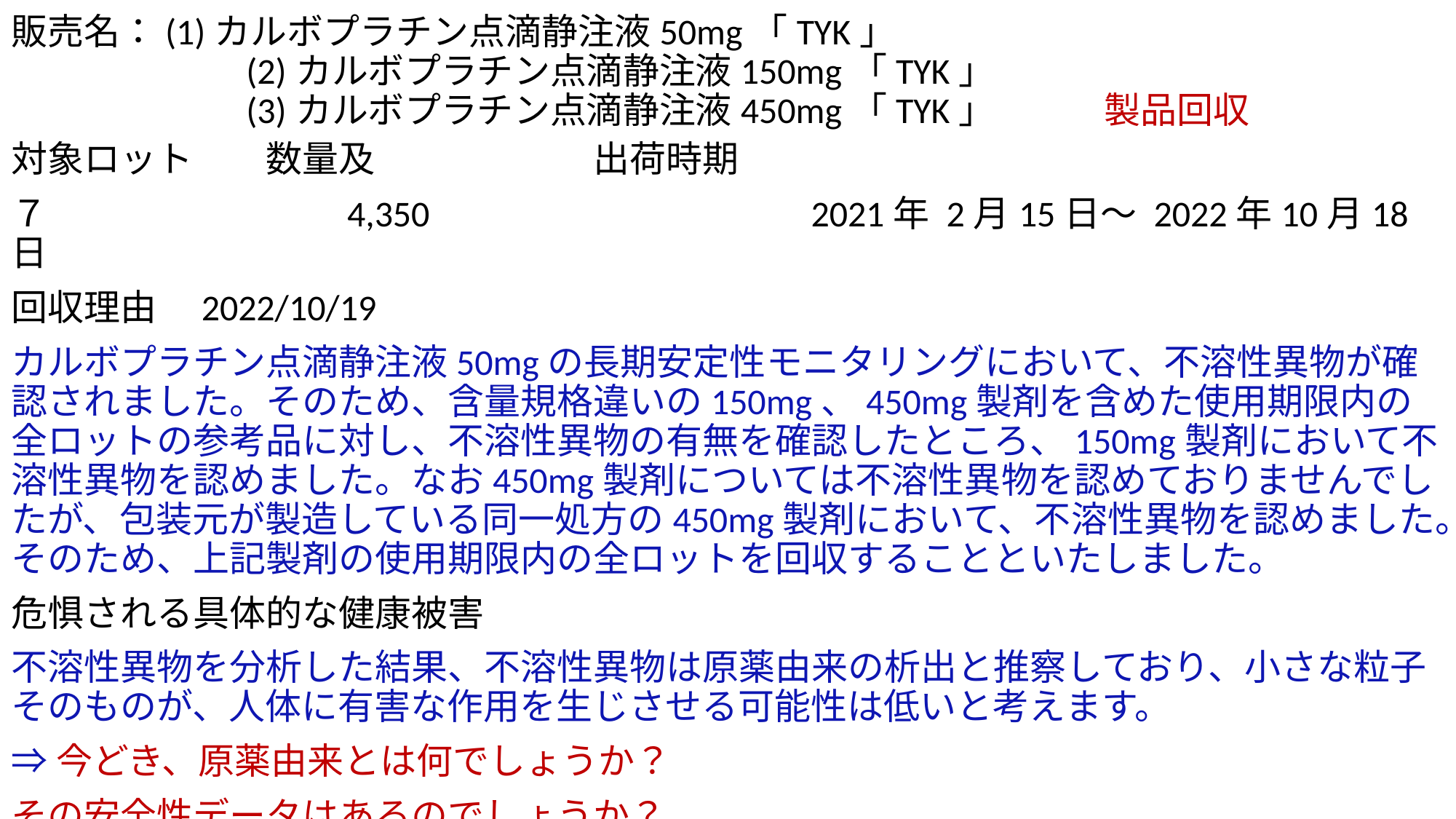

# 販売名：(1)カルボプラチン点滴静注液50mg「TYK」 　　　　　　 (2)カルボプラチン点滴静注液150mg「TYK」 　　　　　　 (3)カルボプラチン点滴静注液450mg「TYK」　　　製品回収
対象ロット　　数量及　　　　　　出荷時期
７　　　　　　　　4,350　　　　　　　　　　2021年 2月15日～ 2022年10月18日
回収理由　2022/10/19
カルボプラチン点滴静注液50mgの長期安定性モニタリングにおいて、不溶性異物が確認されました。そのため、含量規格違いの150mg、450mg製剤を含めた使用期限内の全ロットの参考品に対し、不溶性異物の有無を確認したところ、150mg製剤において不溶性異物を認めました。なお450mg製剤については不溶性異物を認めておりませんでしたが、包装元が製造している同一処方の450mg製剤において、不溶性異物を認めました。そのため、上記製剤の使用期限内の全ロットを回収することといたしました。
危惧される具体的な健康被害
不溶性異物を分析した結果、不溶性異物は原薬由来の析出と推察しており、小さな粒子そのものが、人体に有害な作用を生じさせる可能性は低いと考えます。
⇒今どき、原薬由来とは何でしょうか？
その安全性データはあるのでしょうか？